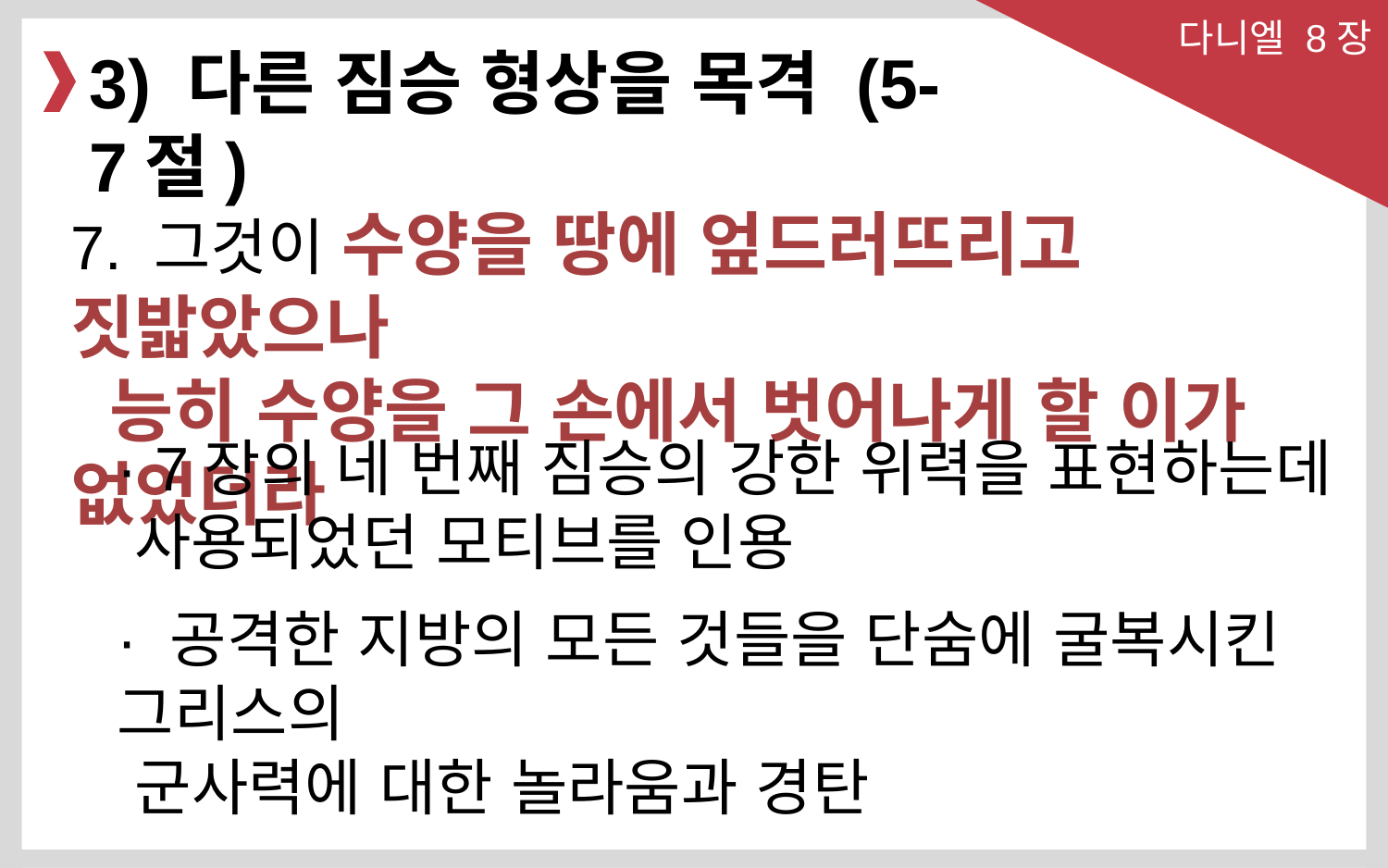

다니엘 8장
3) 다른 짐승 형상을 목격 (5-7절)

7. 그것이 수양을 땅에 엎드러뜨리고 짓밟았으나
  능히 수양을 그 손에서 벗어나게 할 이가 없었더라
· 7장의 네 번째 짐승의 강한 위력을 표현하는데
 사용되었던 모티브를 인용
· 공격한 지방의 모든 것들을 단숨에 굴복시킨 그리스의
 군사력에 대한 놀라움과 경탄